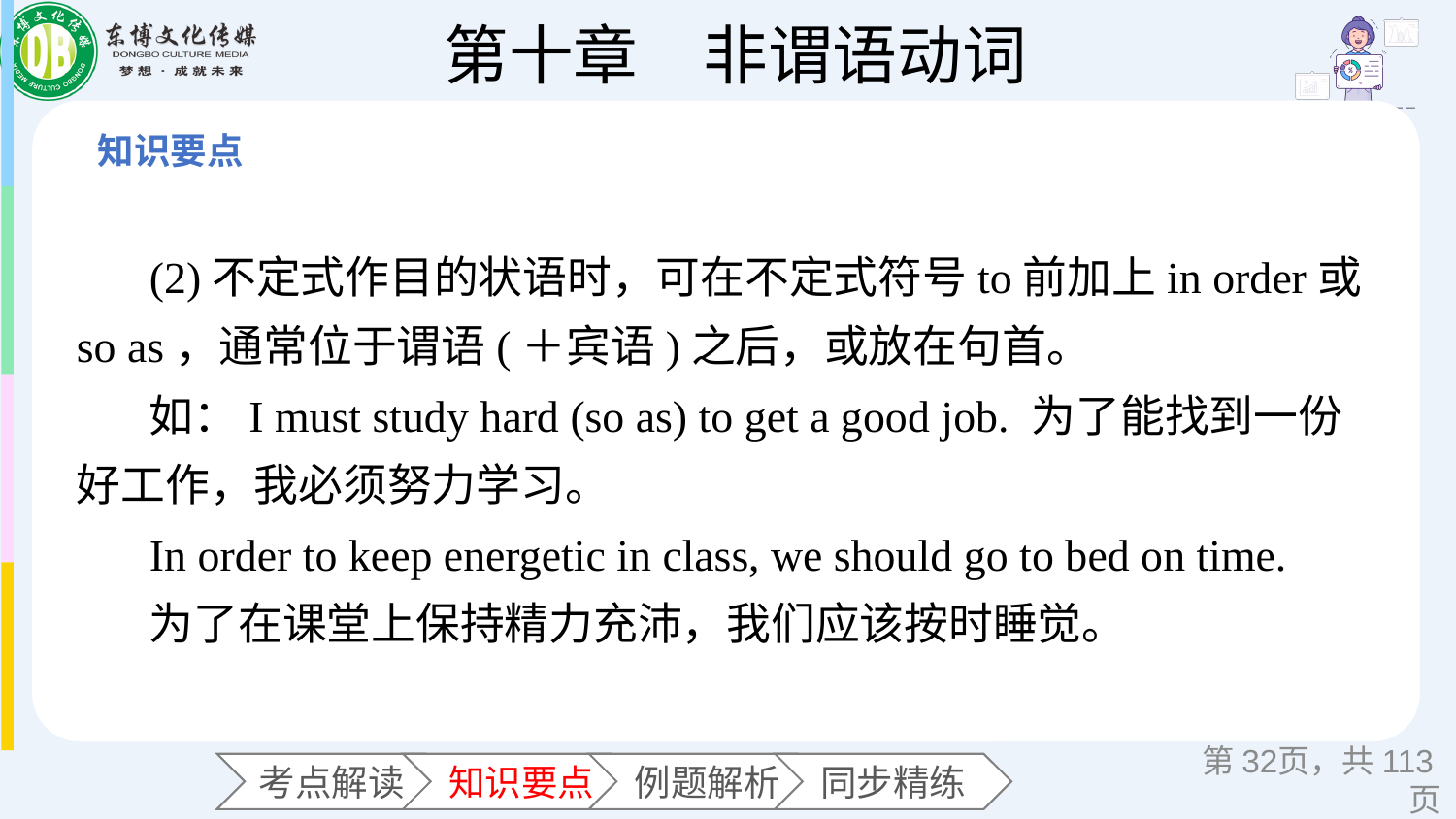

(2)不定式作目的状语时，可在不定式符号to前加上in order或so as，通常位于谓语(＋宾语)之后，或放在句首。
如：I must study hard (so as) to get a good job. 为了能找到一份好工作，我必须努力学习。
In order to keep energetic in class, we should go to bed on time.
为了在课堂上保持精力充沛，我们应该按时睡觉。
第32页，共113页